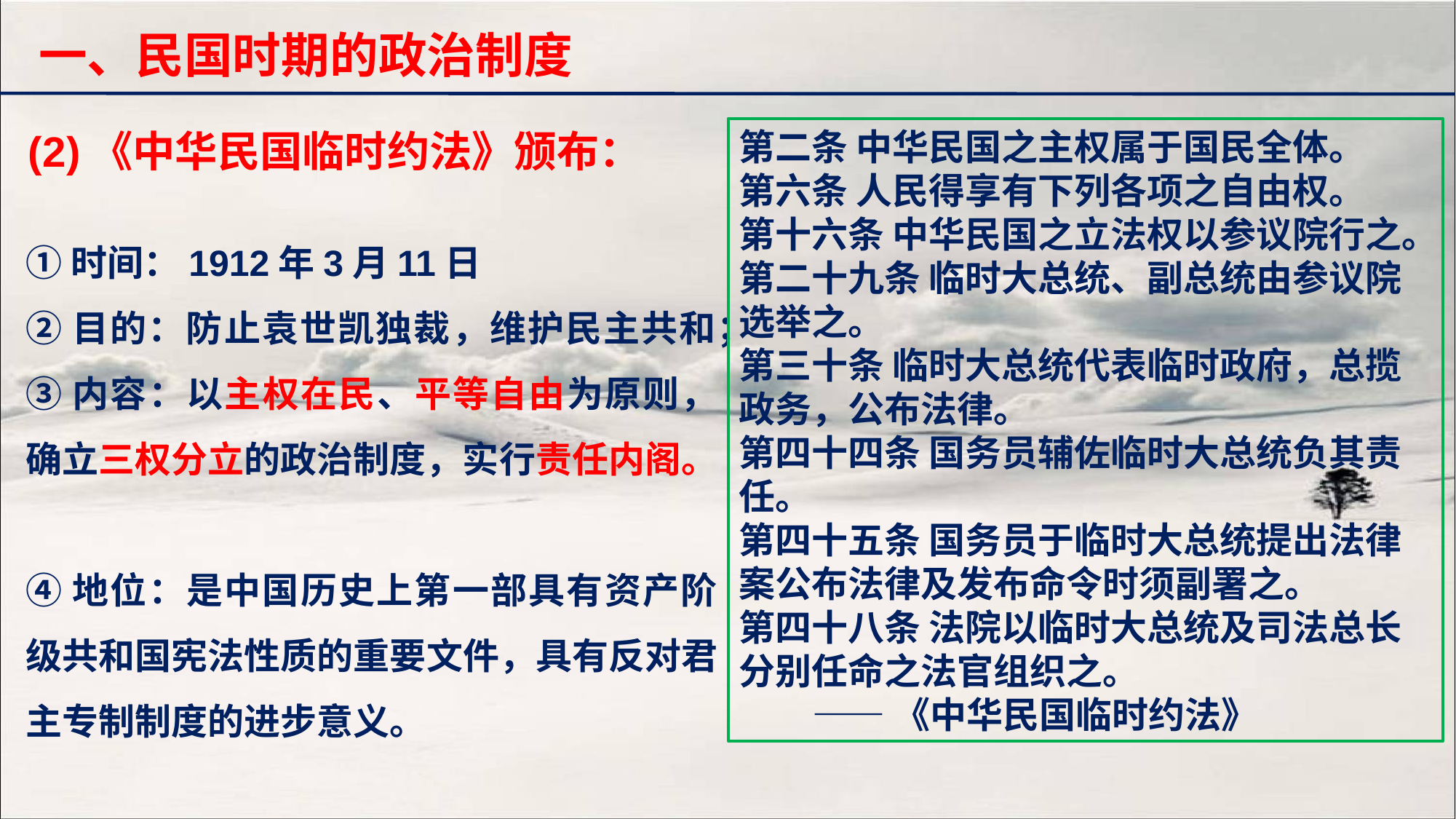

一、民国时期的政治制度
第二条 中华民国之主权属于国民全体。
第六条 人民得享有下列各项之自由权。
第十六条 中华民国之立法权以参议院行之。
第二十九条 临时大总统、副总统由参议院选举之。
第三十条 临时大总统代表临时政府，总揽政务，公布法律。
第四十四条 国务员辅佐临时大总统负其责任。
第四十五条 国务员于临时大总统提出法律案公布法律及发布命令时须副署之。
第四十八条 法院以临时大总统及司法总长分别任命之法官组织之。
         ——《中华民国临时约法》
(2)《中华民国临时约法》颁布：
①时间：1912年3月11日
②目的：防止袁世凯独裁，维护民主共和；
③内容：以主权在民、平等自由为原则，确立三权分立的政治制度，实行责任内阁。
④地位：是中国历史上第一部具有资产阶级共和国宪法性质的重要文件，具有反对君主专制制度的进步意义。